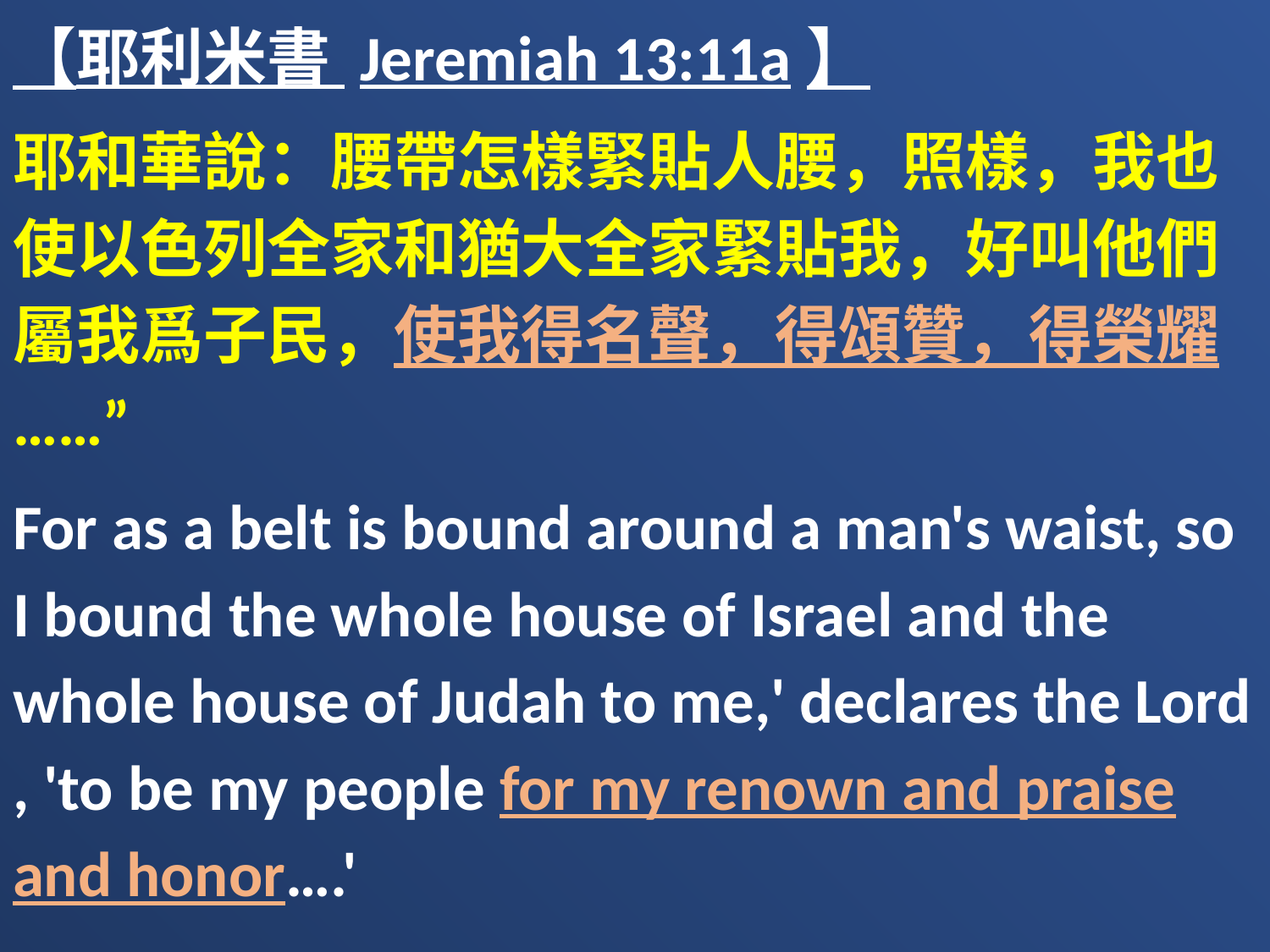

【耶利米書 Jeremiah 13:11a】
耶和華說：腰帶怎樣緊貼人腰，照樣，我也使以色列全家和猶大全家緊貼我，好叫他們屬我爲子民，使我得名聲，得頌贊，得榮耀……”
For as a belt is bound around a man's waist, so I bound the whole house of Israel and the whole house of Judah to me,' declares the Lord , 'to be my people for my renown and praise and honor….'